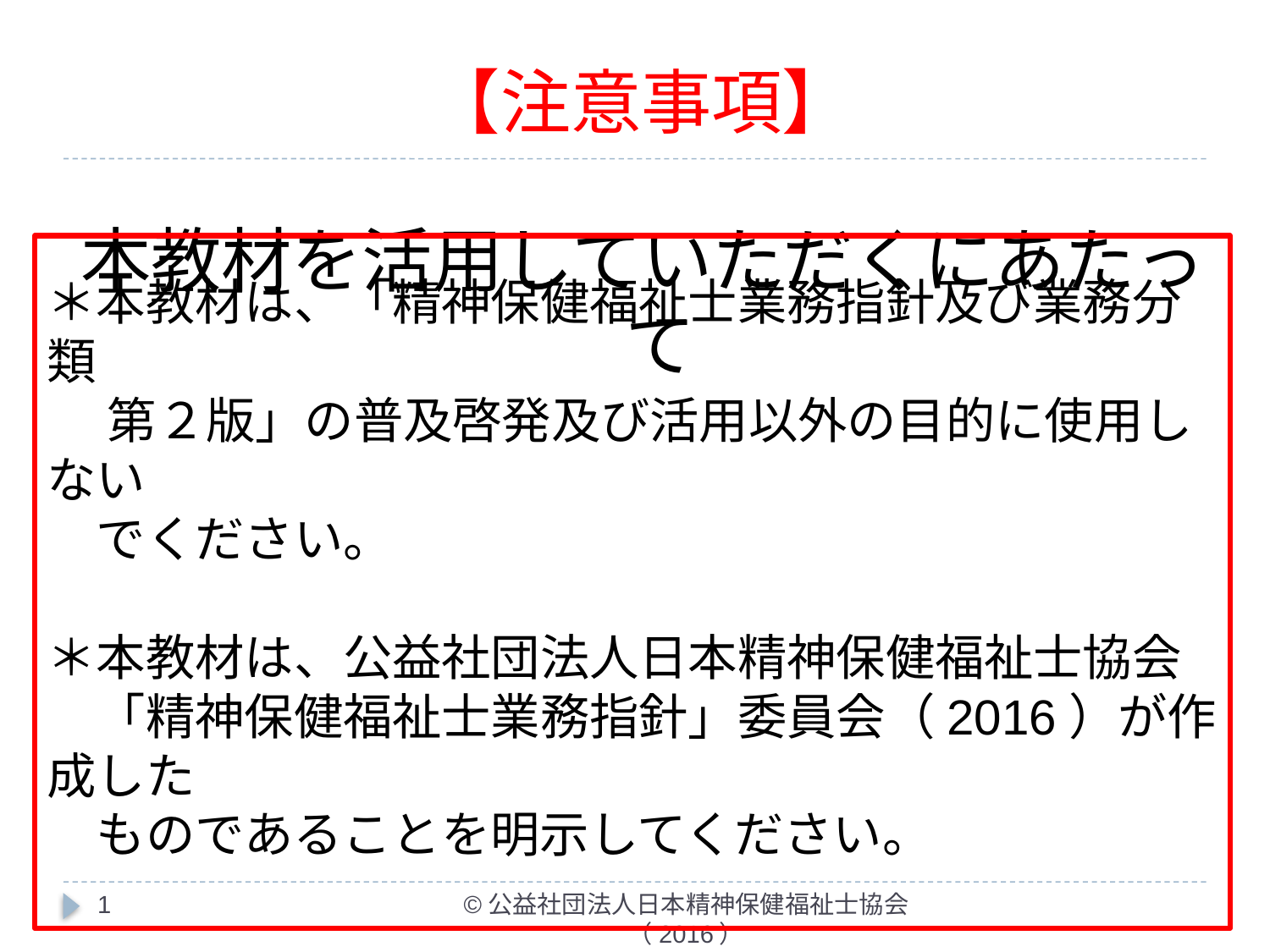

# 【注意事項】
本教材を活用していただくにあたって

＊本教材は、「精神保健福祉士業務指針及び業務分類
　 第２版」の普及啓発及び活用以外の目的に使用しない
　でください。

＊本教材は、公益社団法人日本精神保健福祉士協会
　「精神保健福祉士業務指針」委員会（2016）が作成した
　ものであることを明示してください。

1
©公益社団法人日本精神保健福祉士協会（2016）